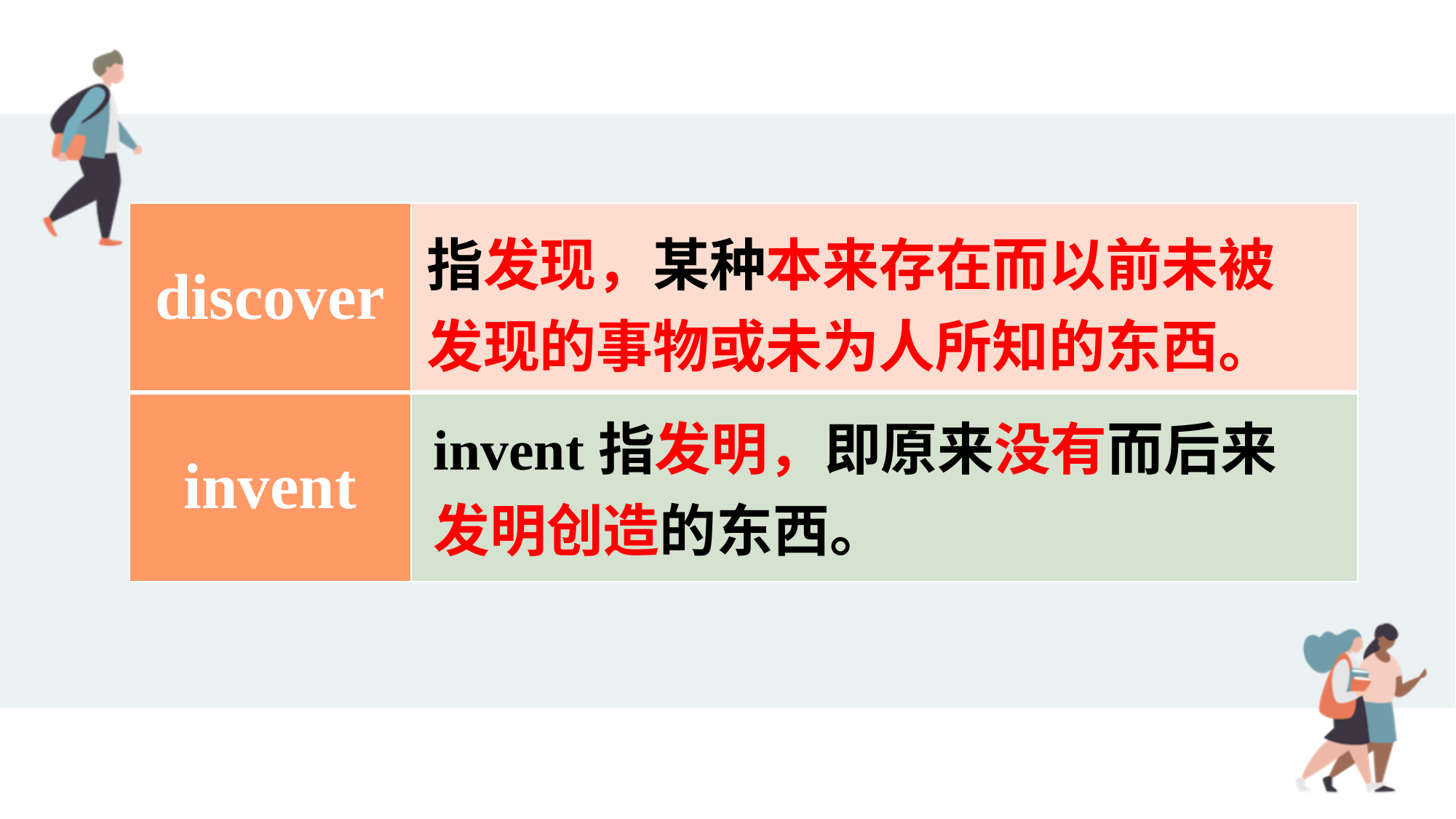

| discover |  |
| --- | --- |
| invent |  |
指发现，某种本来存在而以前未被发现的事物或未为人所知的东西。
invent指发明，即原来没有而后来发明创造的东西。